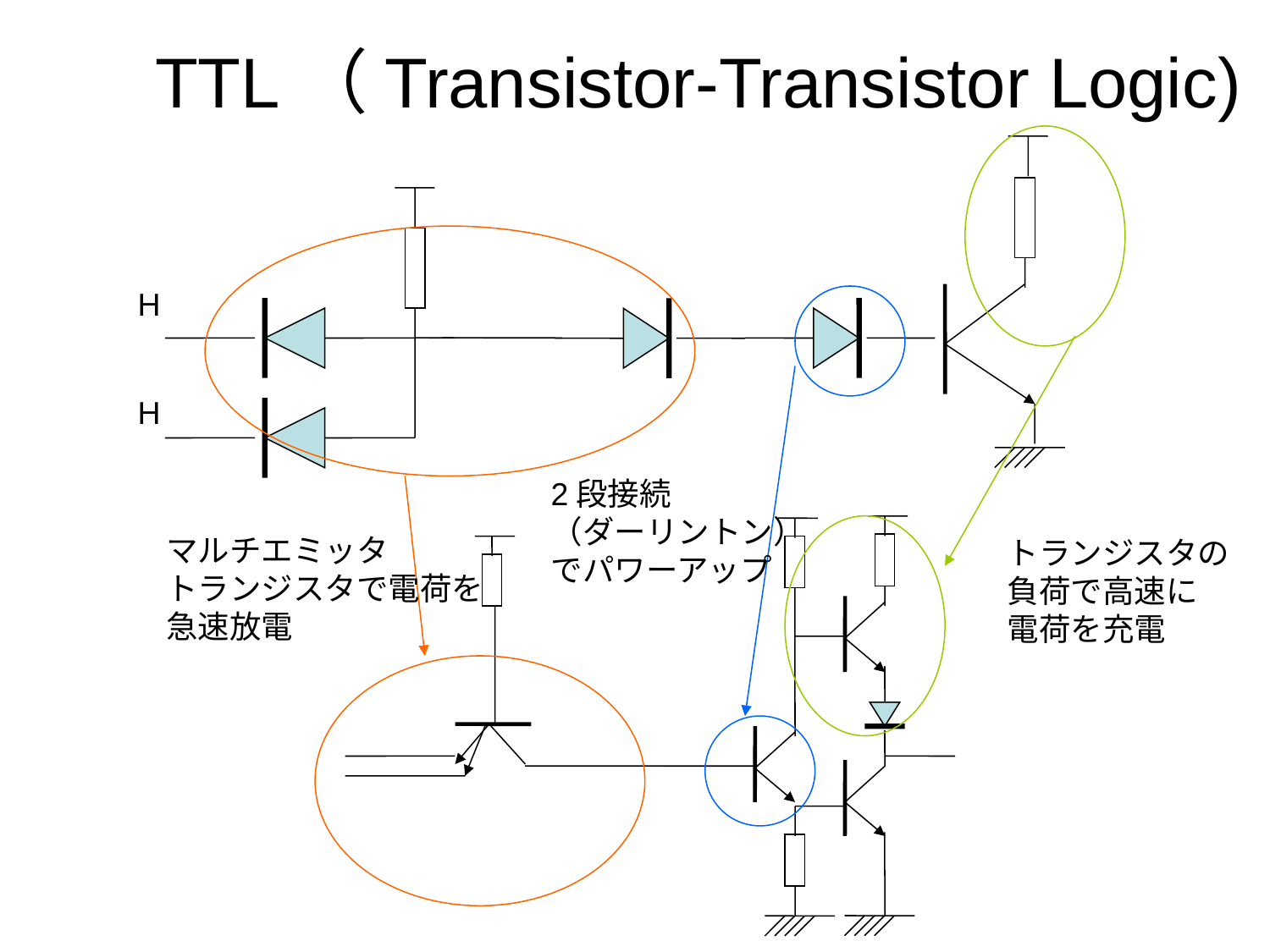

# TTL（Transistor-Transistor Logic)

H

H

2段接続
（ダーリントン）
でパワーアップ

トランジスタの
負荷で高速に
電荷を充電

マルチエミッタ
トランジスタで電荷を
急速放電